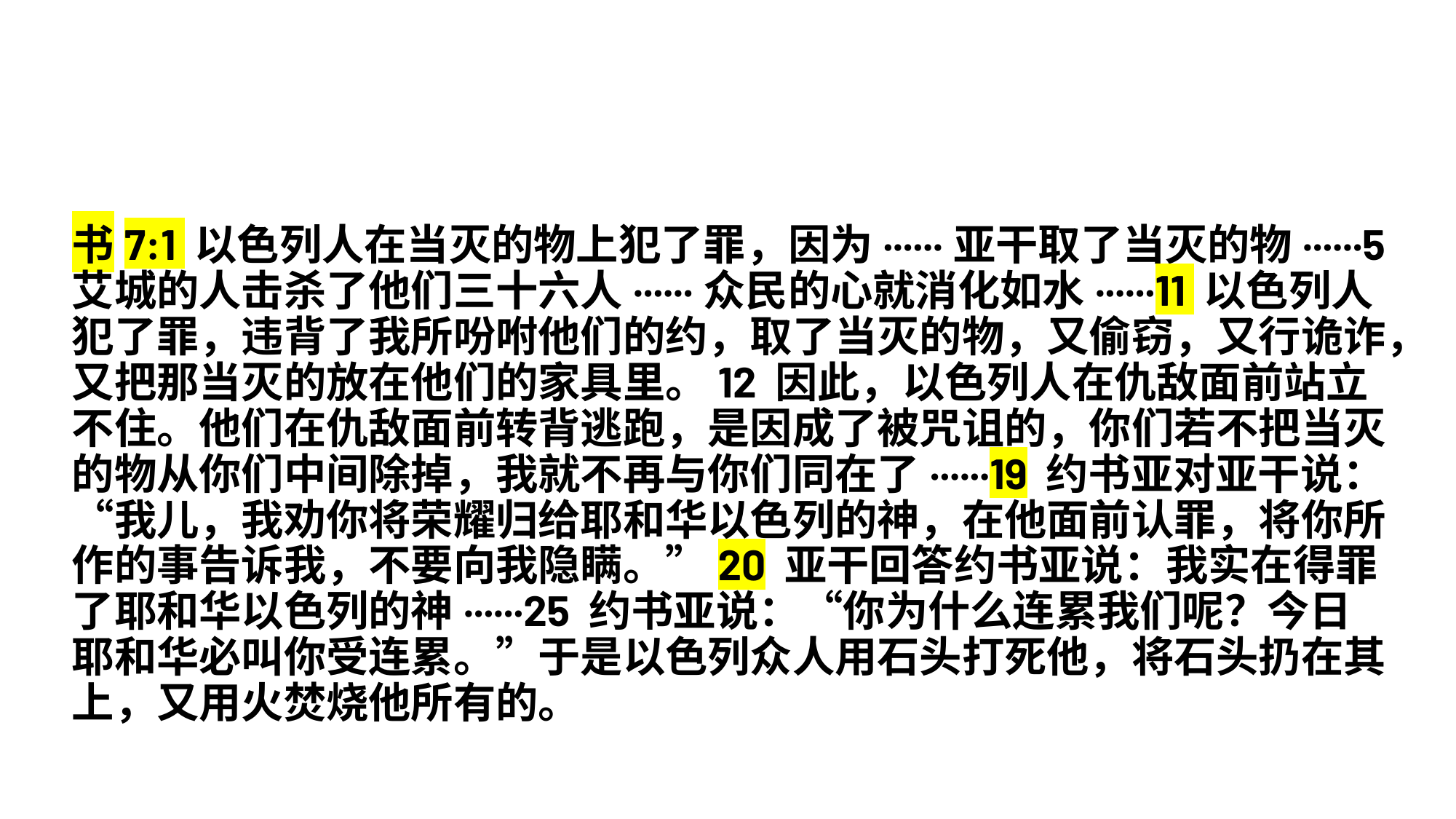

书7:1 以色列人在当灭的物上犯了罪，因为······亚干取了当灭的物······5 艾城的人击杀了他们三十六人······众民的心就消化如水······11 以色列人犯了罪，违背了我所吩咐他们的约，取了当灭的物，又偷窃，又行诡诈，又把那当灭的放在他们的家具里。12 因此，以色列人在仇敌面前站立不住。他们在仇敌面前转背逃跑，是因成了被咒诅的，你们若不把当灭的物从你们中间除掉，我就不再与你们同在了······19 约书亚对亚干说：“我儿，我劝你将荣耀归给耶和华以色列的神，在他面前认罪，将你所作的事告诉我，不要向我隐瞒。”20 亚干回答约书亚说：我实在得罪了耶和华以色列的神······25 约书亚说：“你为什么连累我们呢？今日耶和华必叫你受连累。”于是以色列众人用石头打死他，将石头扔在其上，又用火焚烧他所有的。